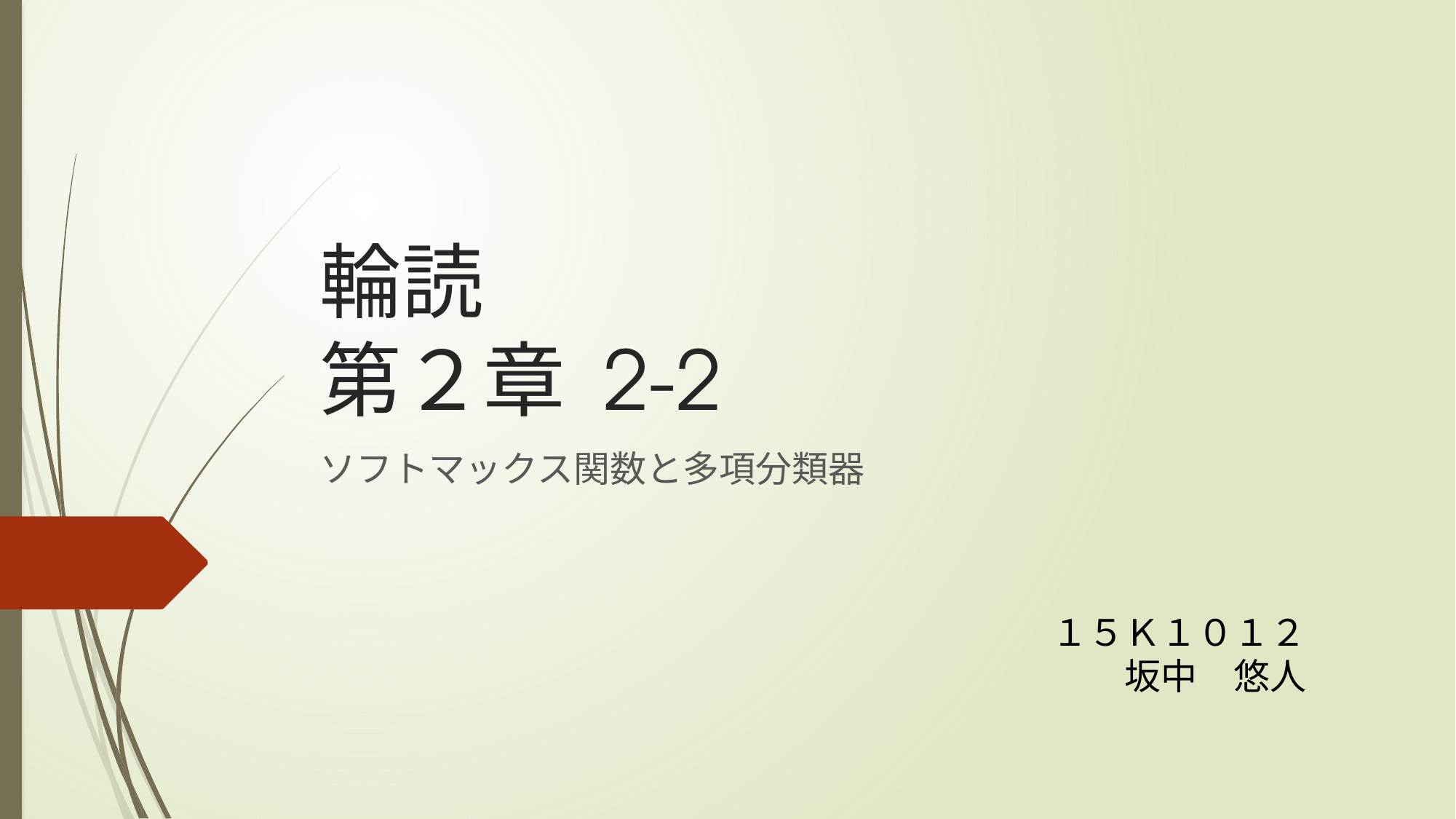

# 輪読 第２章 2-2
ソフトマックス関数と多項分類器
１５Ｋ１０１２
　　坂中　悠人